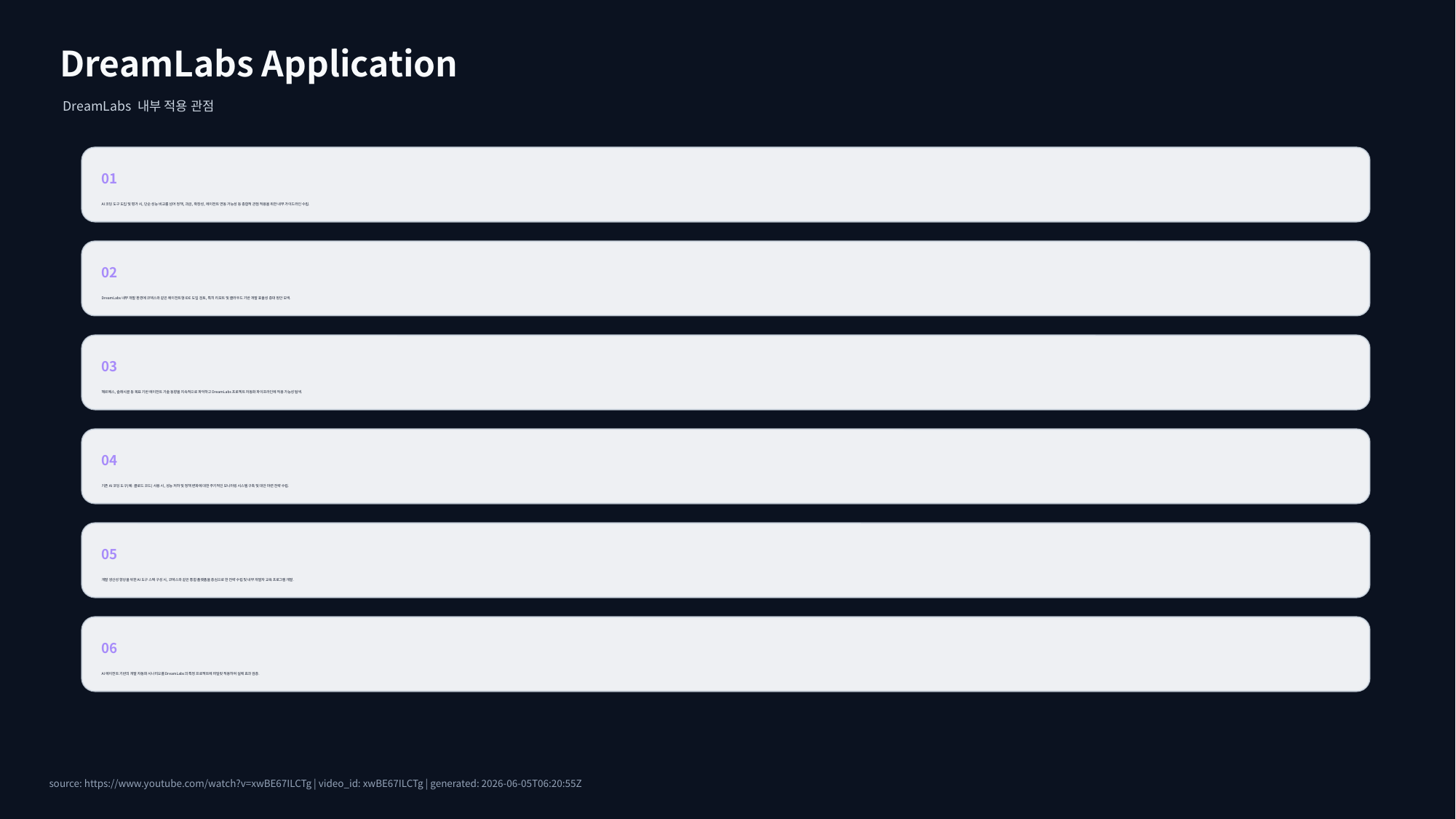

DreamLabs Application
DreamLabs 내부 적용 관점

01
AI 코딩 도구 도입 및 평가 시, 단순 성능 비교를 넘어 정책, 과금, 확장성, 에이전트 연동 가능성 등 종합적 관점 적용을 위한 내부 가이드라인 수립.

02
DreamLabs 내부 개발 환경에 코덱스와 같은 에이전트형 IDE 도입 검토, 특히 리모트 및 클라우드 기반 개발 효율성 증대 방안 모색.

03
헤르메스, 슬래시골 등 목표 기반 에이전트 기술 동향을 지속적으로 파악하고 DreamLabs 프로젝트 자동화 파이프라인에 적용 가능성 탐색.

04
기존 AI 코딩 도구(예: 클로드 코드) 사용 시, 성능 저하 및 정책 변화에 대한 주기적인 모니터링 시스템 구축 및 대안 마련 전략 수립.

05
개발 생산성 향상을 위한 AI 도구 스택 구성 시, 코덱스와 같은 통합 플랫폼을 중심으로 한 전략 수립 및 내부 개발자 교육 프로그램 개발.

06
AI 에이전트 기반의 개발 자동화 시나리오를 DreamLabs의 특정 프로젝트에 파일럿 적용하여 실제 효과 검증.
source: https://www.youtube.com/watch?v=xwBE67ILCTg | video_id: xwBE67ILCTg | generated: 2026-06-05T06:20:55Z